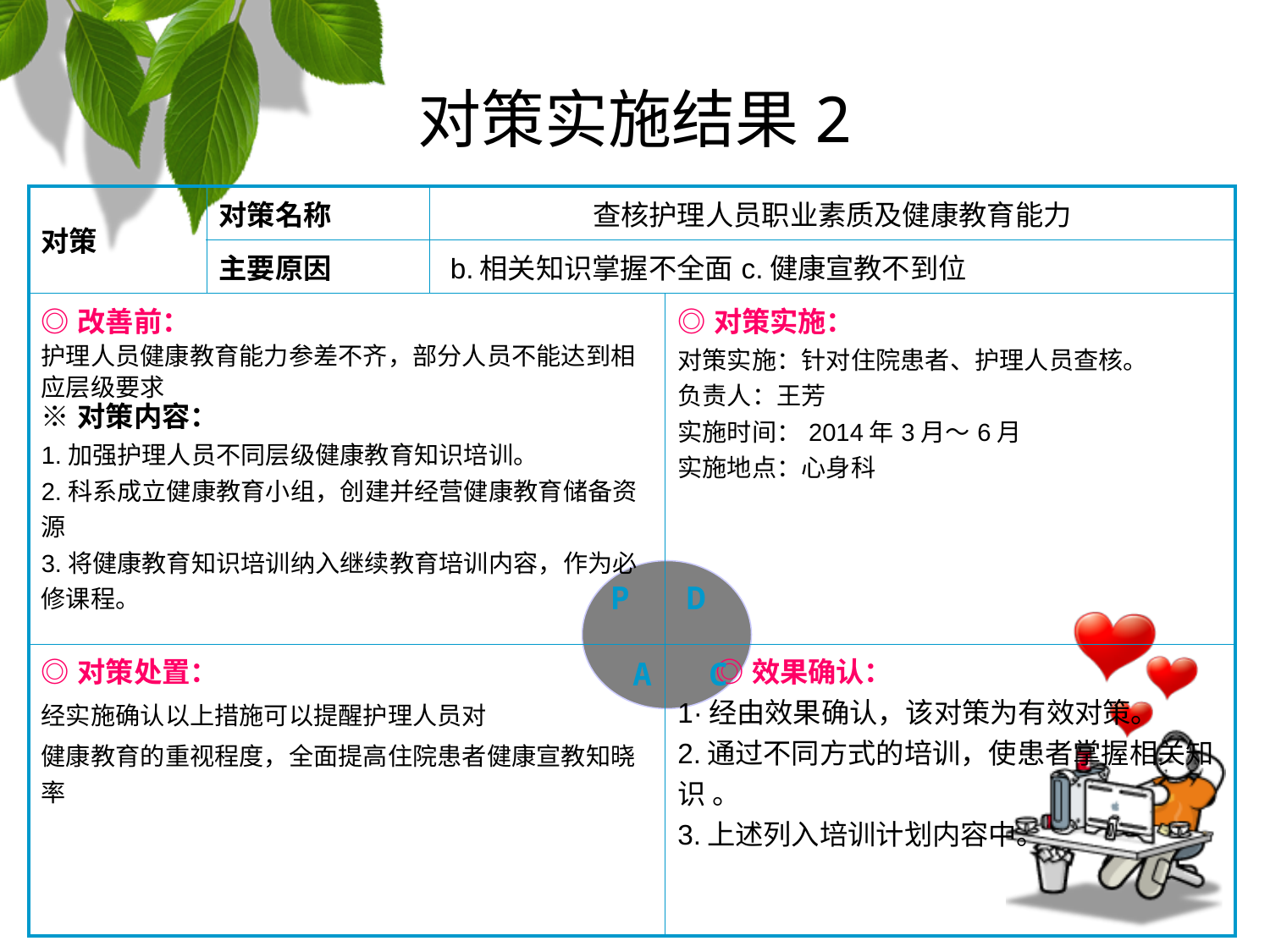

对策实施结果2
| 对策 | 对策名称 | 查核护理人员职业素质及健康教育能力 |  |
| --- | --- | --- | --- |
|  | 主要原因 | b.相关知识掌握不全面c.健康宣教不到位 |  |
| ◎改善前： 护理人员健康教育能力参差不齐，部分人员不能达到相应层级要求 ※对策内容： 1.加强护理人员不同层级健康教育知识培训。 2.科系成立健康教育小组，创建并经营健康教育储备资源 3.将健康教育知识培训纳入继续教育培训内容，作为必修课程。 |  |  | ◎对策实施： 对策实施：针对住院患者、护理人员查核。 负责人：王芳 实施时间：2014年3月～6月 实施地点：心身科 |
| ◎对策处置： 经实施确认以上措施可以提醒护理人员对 健康教育的重视程度，全面提高住院患者健康宣教知晓率 |  |  | ◎效果确认： 1·经由效果确认，该对策为有效对策。 2.通过不同方式的培训，使患者掌握相关知识 。 3.上述列入培训计划内容中。 |

  P   D

  A   C